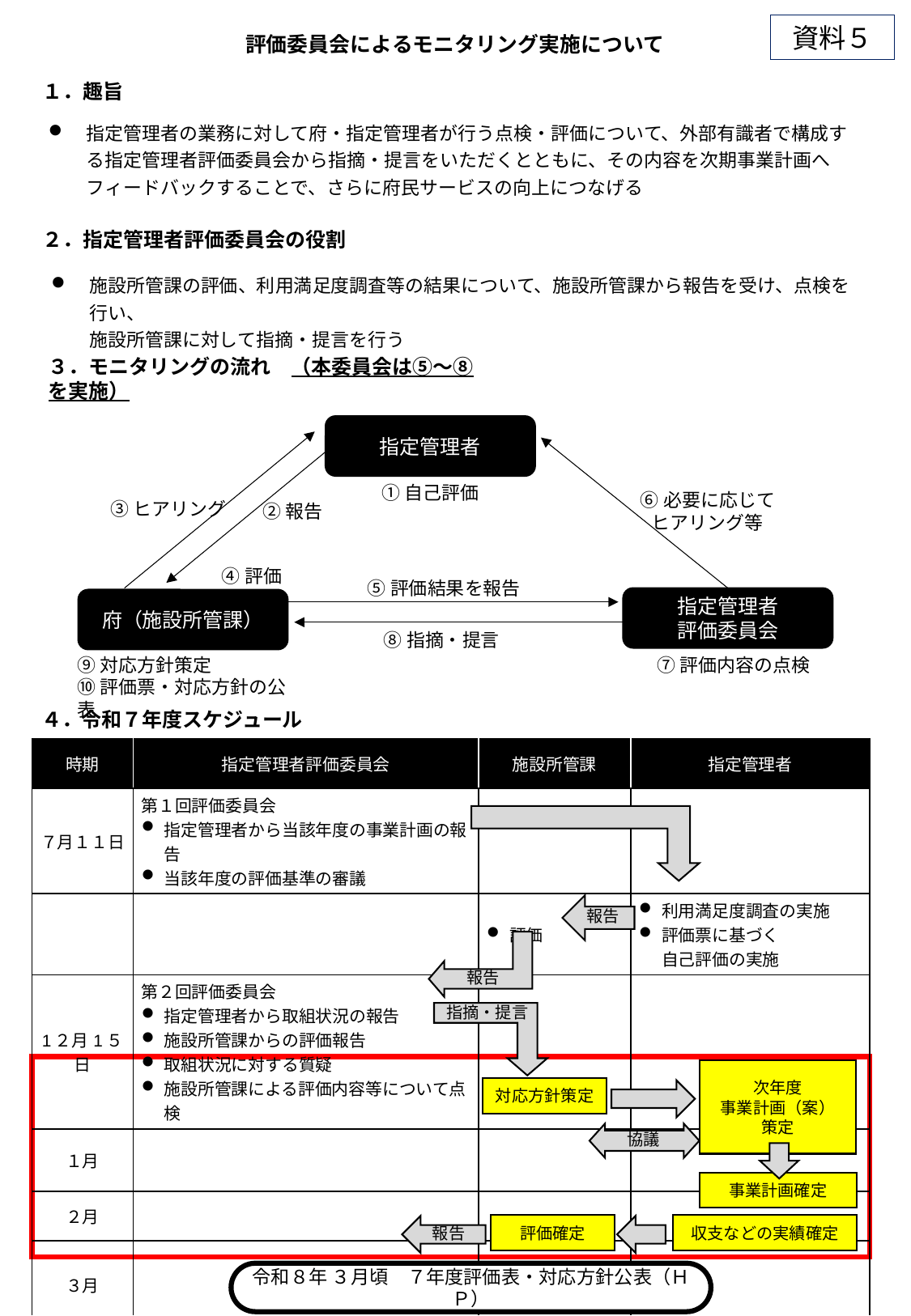

資料５
評価委員会によるモニタリング実施について
１．趣旨
指定管理者の業務に対して府・指定管理者が行う点検・評価について、外部有識者で構成する指定管理者評価委員会から指摘・提言をいただくとともに、その内容を次期事業計画へフィードバックすることで、さらに府民サービスの向上につなげる
２．指定管理者評価委員会の役割
施設所管課の評価、利用満足度調査等の結果について、施設所管課から報告を受け、点検を行い、
施設所管課に対して指摘・提言を行う
３．モニタリングの流れ　（本委員会は⑤～⑧を実施）
指定管理者
①自己評価
⑥必要に応じて
ヒアリング等
③ヒアリング
②報告
④評価
⑤評価結果を報告
指定管理者
評価委員会
府（施設所管課）
⑧指摘・提言
⑨対応方針策定
⑩評価票・対応方針の公表
⑦評価内容の点検
４．令和７年度スケジュール
| 時期 | 指定管理者評価委員会 | 施設所管課 | 指定管理者 |
| --- | --- | --- | --- |
| ７月１１日 | 第１回評価委員会 指定管理者から当該年度の事業計画の報告 当該年度の評価基準の審議 |  |  |
|  |  | 評価 | 利用満足度調査の実施 評価票に基づく 自己評価の実施 |
| 1２月1５日 | 第２回評価委員会 指定管理者から取組状況の報告 施設所管課からの評価報告 取組状況に対する質疑 施設所管課による評価内容等について点検 |  |  |
| １月 |  |  |  |
| ２月 |  |  |  |
| ３月 |  |  |  |

報告

報告
指摘・提言

次年度
事業計画（案）
策定
対応方針策定

協議

事業計画確定
評価確定
収支などの実績確定

報告
令和８年 ３月頃　７年度評価表・対応方針公表（ＨＰ）